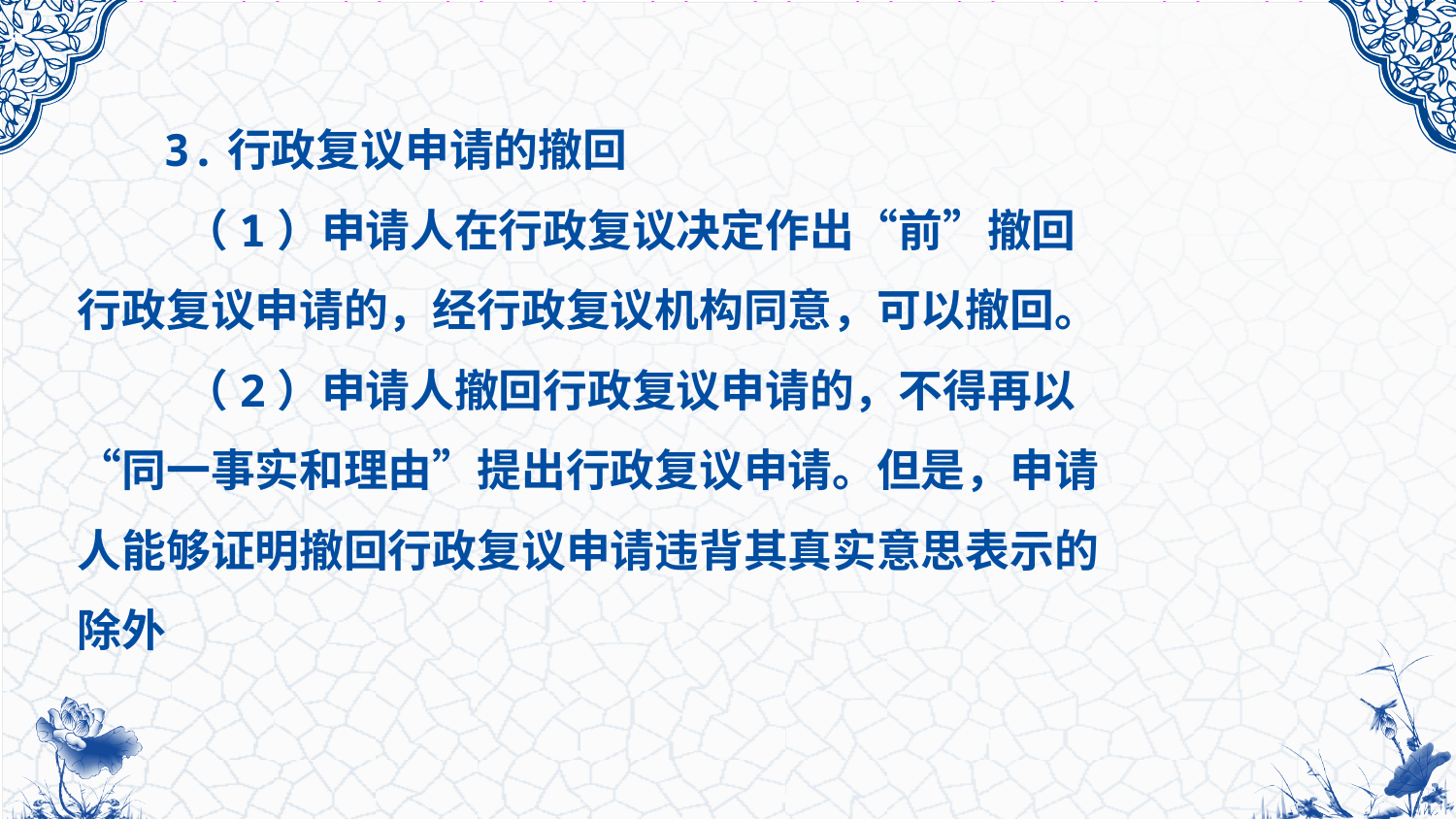

3.行政复议申请的撤回
 （1）申请人在行政复议决定作出“前”撤回行政复议申请的，经行政复议机构同意，可以撤回。
 （2）申请人撤回行政复议申请的，不得再以“同一事实和理由”提出行政复议申请。但是，申请人能够证明撤回行政复议申请违背其真实意思表示的除外